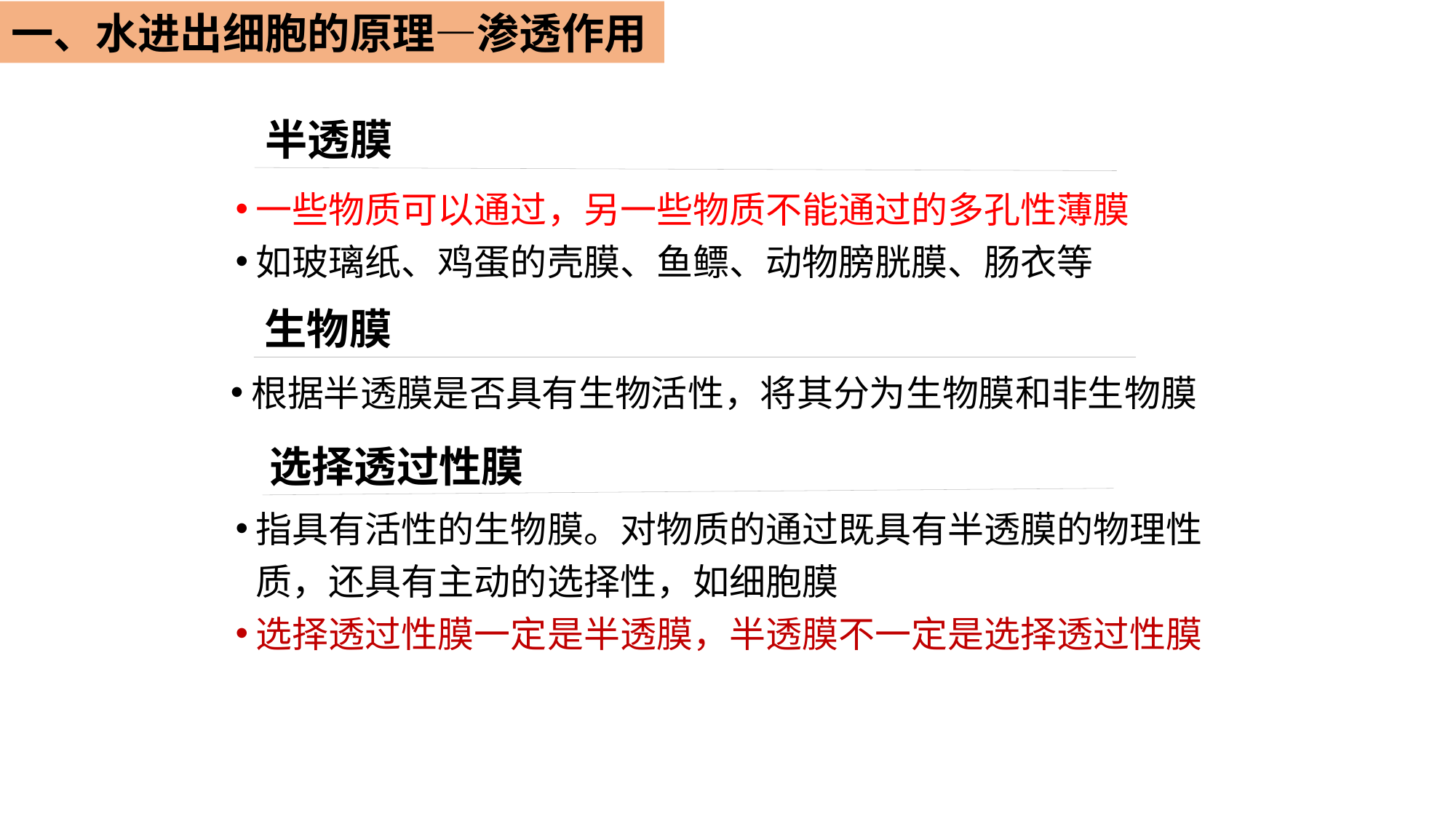

一、水进出细胞的原理—渗透作用
半透膜
一些物质可以通过，另一些物质不能通过的多孔性薄膜
如玻璃纸、鸡蛋的壳膜、鱼鳔、动物膀胱膜、肠衣等
生物膜
根据半透膜是否具有生物活性，将其分为生物膜和非生物膜
选择透过性膜
指具有活性的生物膜。对物质的通过既具有半透膜的物理性质，还具有主动的选择性，如细胞膜
选择透过性膜一定是半透膜，半透膜不一定是选择透过性膜